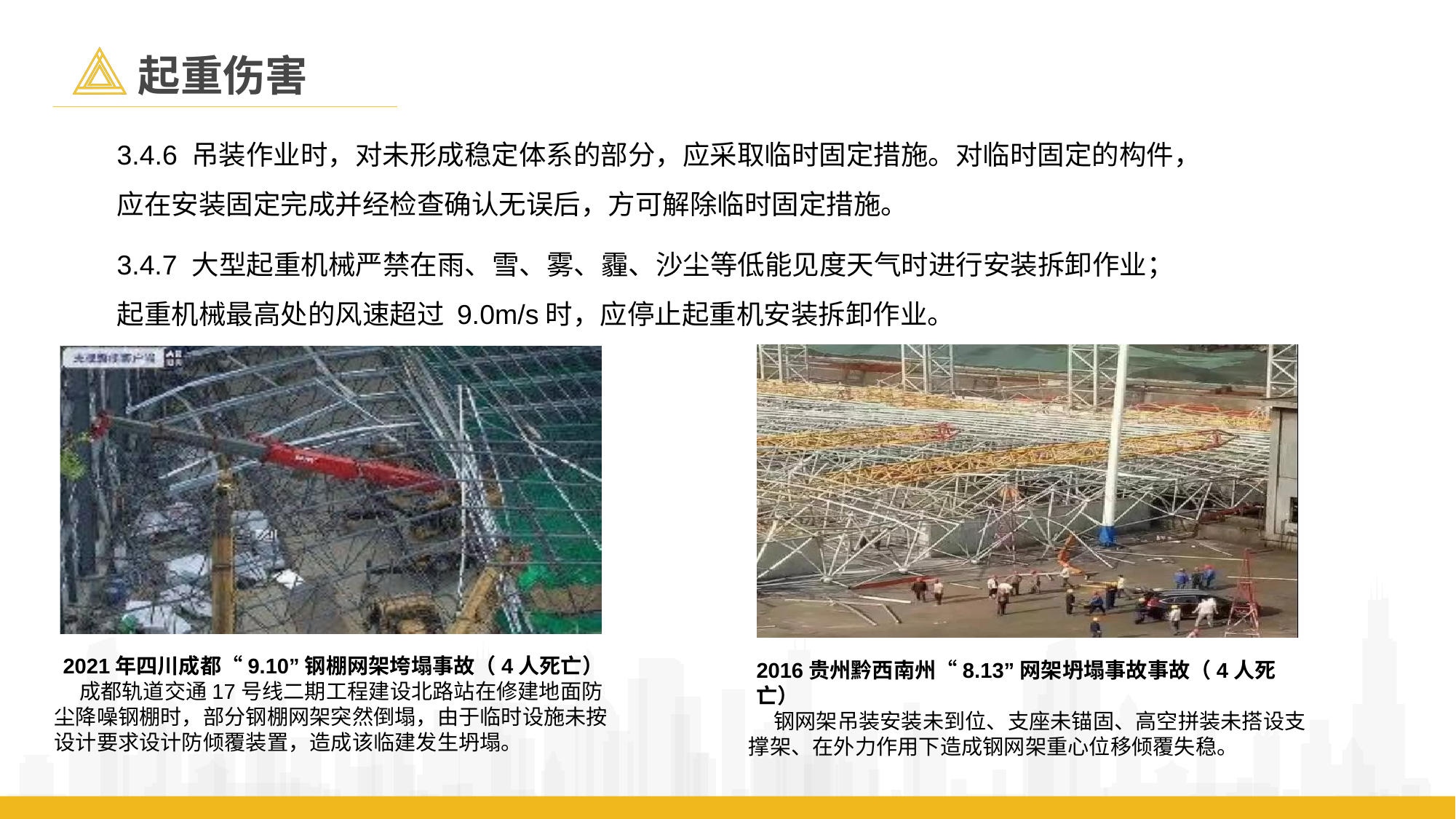

起重伤害
3.4.6 吊装作业时，对未形成稳定体系的部分，应采取临时固定措施。对临时固定的构件，应在安装固定完成并经检查确认无误后，方可解除临时固定措施。
3.4.7 大型起重机械严禁在雨、雪、雾、霾、沙尘等低能见度天气时进行安装拆卸作业；起重机械最高处的风速超过 9.0m/s时，应停止起重机安装拆卸作业。

2021年四川成都“9.10”钢棚网架垮塌事故（4人死亡）
成都轨道交通17号线二期工程建设北路站在修建地面防 尘降噪钢棚时，部分钢棚网架突然倒塌，由于临时设施未按 设计要求设计防倾覆装置，造成该临建发生坍塌。
2016贵州黔西南州“8.13”网架坍塌事故事故（4人死亡）
钢网架吊装安装未到位、支座未锚固、高空拼装未搭设支 撑架、在外力作用下造成钢网架重心位移倾覆失稳。